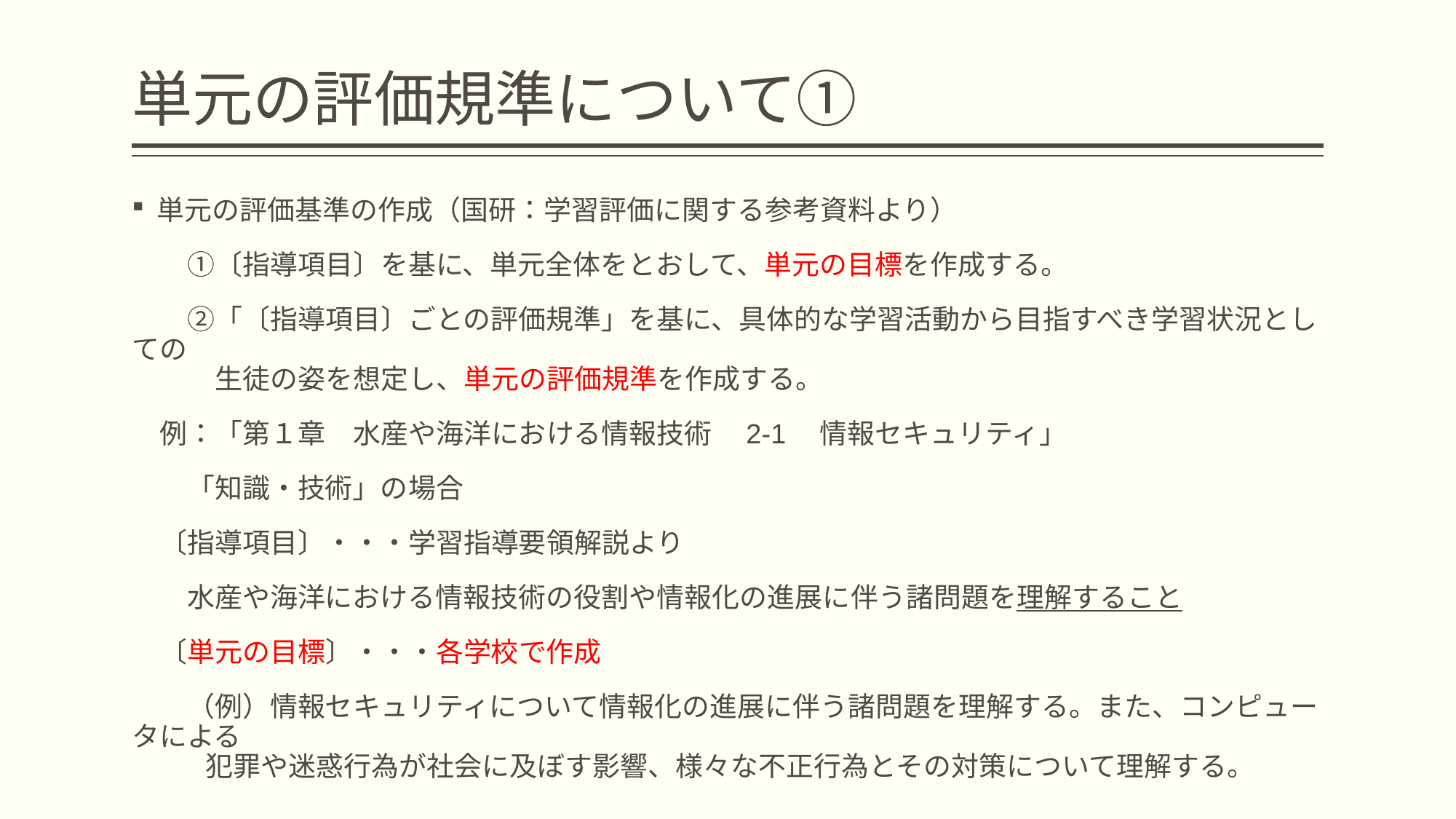

# 単元の評価規準について①
単元の評価基準の作成（国研：学習評価に関する参考資料より）
　　①〔指導項目〕を基に、単元全体をとおして、単元の目標を作成する。
　　②「〔指導項目〕ごとの評価規準」を基に、具体的な学習活動から目指すべき学習状況としての
　　　生徒の姿を想定し、単元の評価規準を作成する。
　例：「第１章　水産や海洋における情報技術　2-1　情報セキュリティ」
　　「知識・技術」の場合
　〔指導項目〕・・・学習指導要領解説より
　　水産や海洋における情報技術の役割や情報化の進展に伴う諸問題を理解すること
　〔単元の目標〕・・・各学校で作成
　　（例）情報セキュリティについて情報化の進展に伴う諸問題を理解する。また、コンピュータによる
           犯罪や迷惑行為が社会に及ぼす影響、様々な不正行為とその対策について理解する。
13